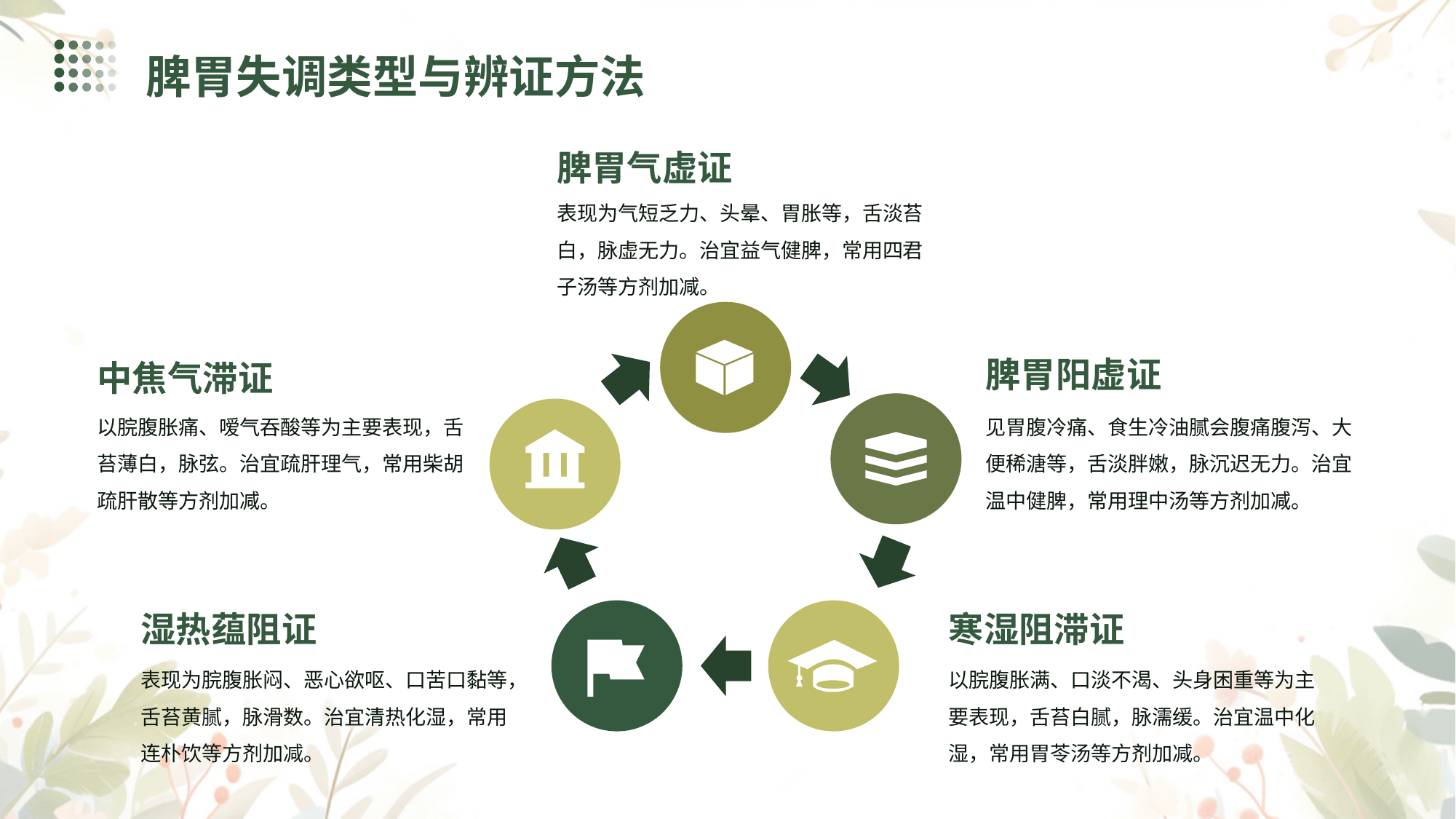

脾胃失调类型与辨证方法

脾胃气虚证
表现为气短乏力、头晕、胃胀等，舌淡苔白，脉虚无力。治宜益气健脾，常用四君子汤等方剂加减。

脾胃阳虚证
中焦气滞证

以脘腹胀痛、嗳气吞酸等为主要表现，舌苔薄白，脉弦。治宜疏肝理气，常用柴胡疏肝散等方剂加减。
见胃腹冷痛、食生冷油腻会腹痛腹泻、大便稀溏等，舌淡胖嫩，脉沉迟无力。治宜温中健脾，常用理中汤等方剂加减。

湿热蕴阻证
寒湿阻滞证

表现为脘腹胀闷、恶心欲呕、口苦口黏等，舌苔黄腻，脉滑数。治宜清热化湿，常用连朴饮等方剂加减。
以脘腹胀满、口淡不渴、头身困重等为主要表现，舌苔白腻，脉濡缓。治宜温中化湿，常用胃苓汤等方剂加减。